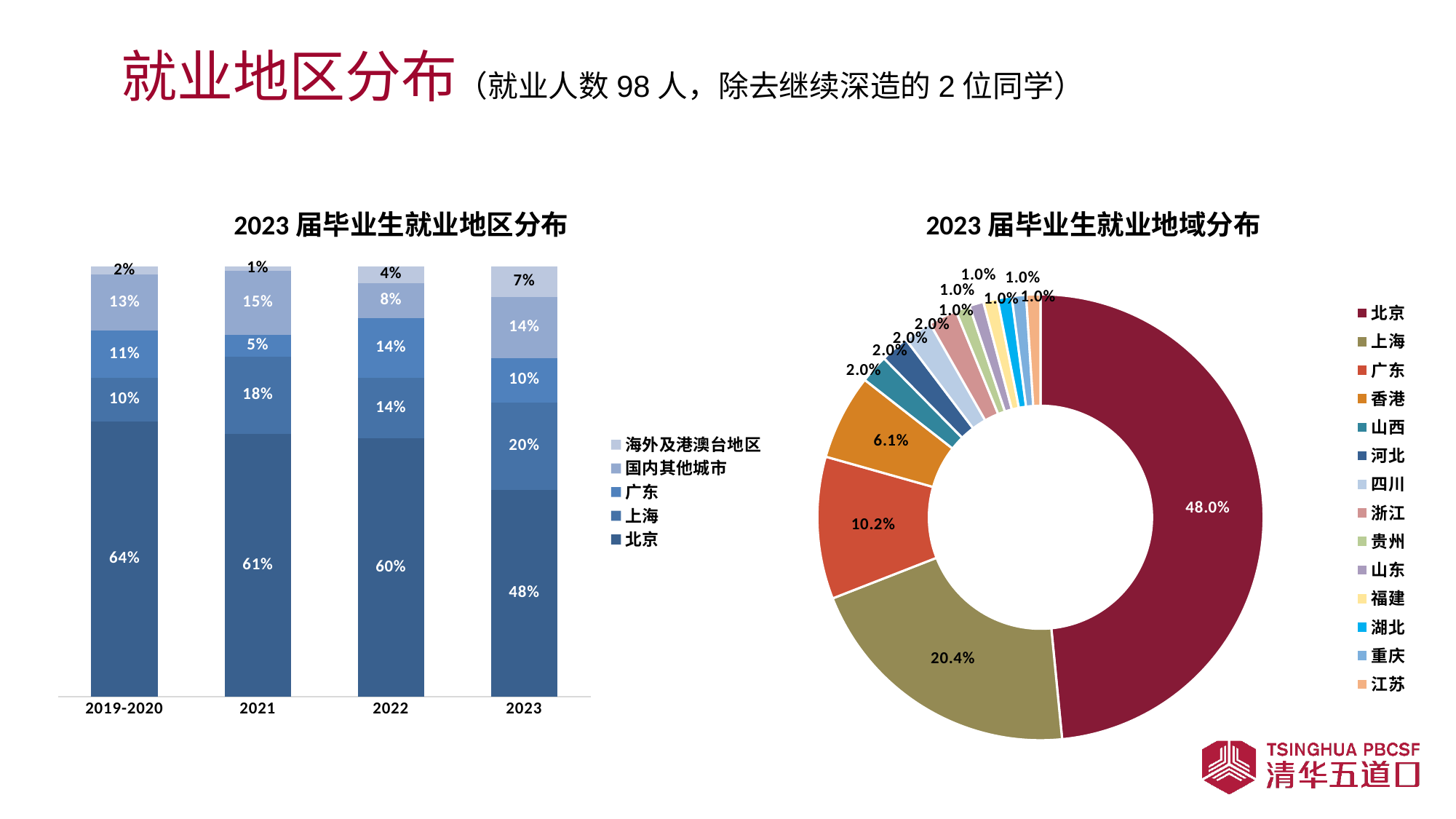

# 就业地区分布（就业人数98人，除去继续深造的2位同学）
2023届毕业生就业地区分布
2023届毕业生就业地域分布

### Chart

| Category | 北京 | 上海 | 广东 | 国内其他城市 | 海外及港澳台地区 |
|---|---|---|---|---|---|
| 2019-2020 | 0.64 | 0.1 | 0.11 | 0.13 | 0.02 |
| 2021 | 0.61 | 0.18 | 0.05 | 0.15 | 0.01 |
| 2022 | 0.6 | 0.14 | 0.14 | 0.08 | 0.04 |
| 2023 | 0.47959183673469385 | 0.20408163265306123 | 0.10204081632653061 | 0.14285714285714285 | 0.07142857142857142 |

### Chart

| Category |  |
|---|---|
| 北京 | 0.47959183673469385 |
| 上海 | 0.20408163265306123 |
| 广东 | 0.10204081632653061 |
| 香港 | 0.061224489795918366 |
| 山西 | 0.02040816326530612 |
| 河北 | 0.02040816326530612 |
| 四川 | 0.02040816326530612 |
| 浙江 | 0.02040816326530612 |
| 贵州 | 0.01020408163265306 |
| 山东 | 0.01020408163265306 |
| 福建 | 0.01020408163265306 |
| 湖北 | 0.01020408163265306 |
| 重庆 | 0.01020408163265306 |
| 江苏 | 0.01020408163265306 |